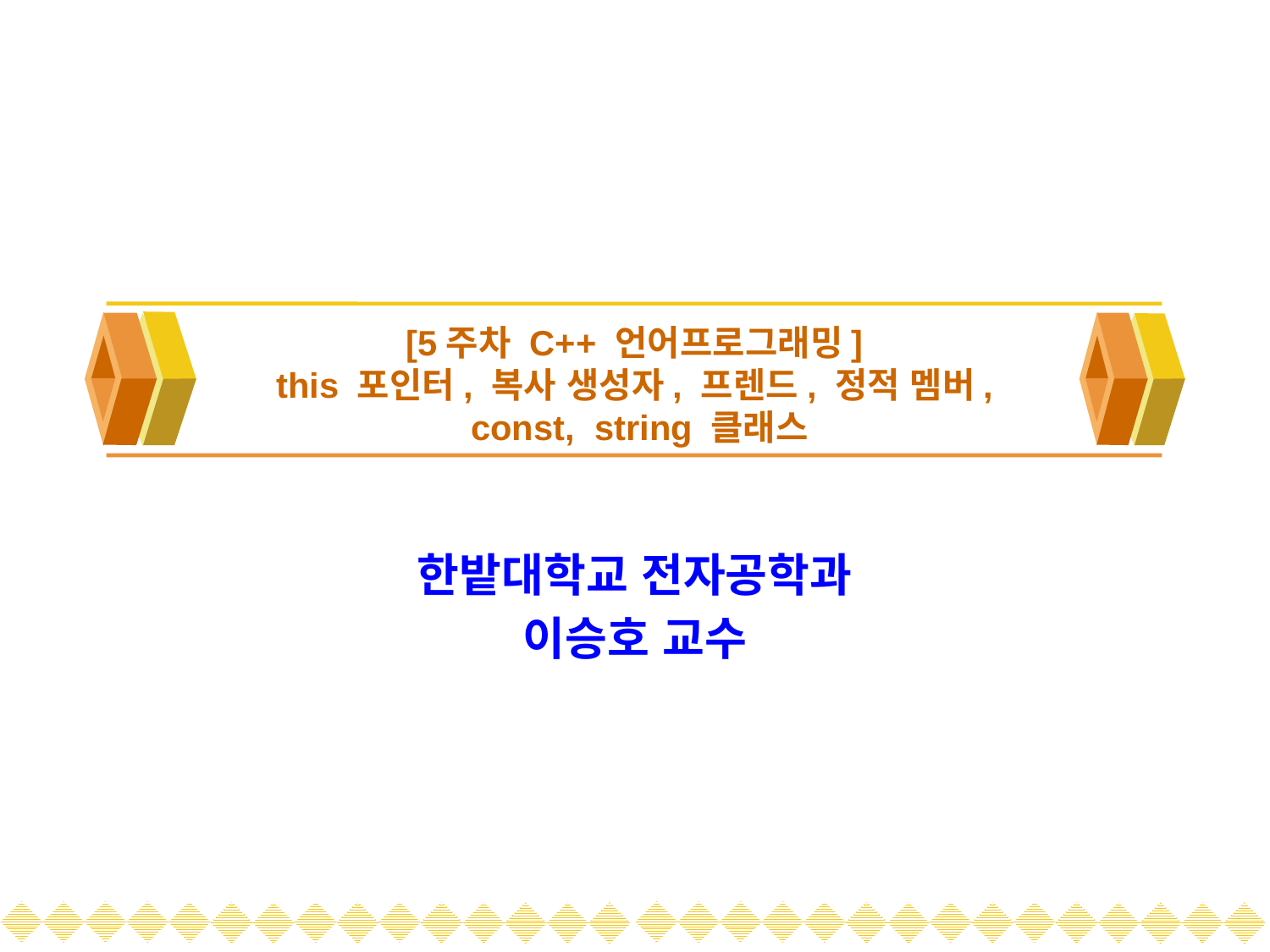

# [5주차 C++ 언어프로그래밍] this 포인터, 복사 생성자, 프렌드, 정적 멤버, const,  string 클래스
한밭대학교 전자공학과
이승호 교수